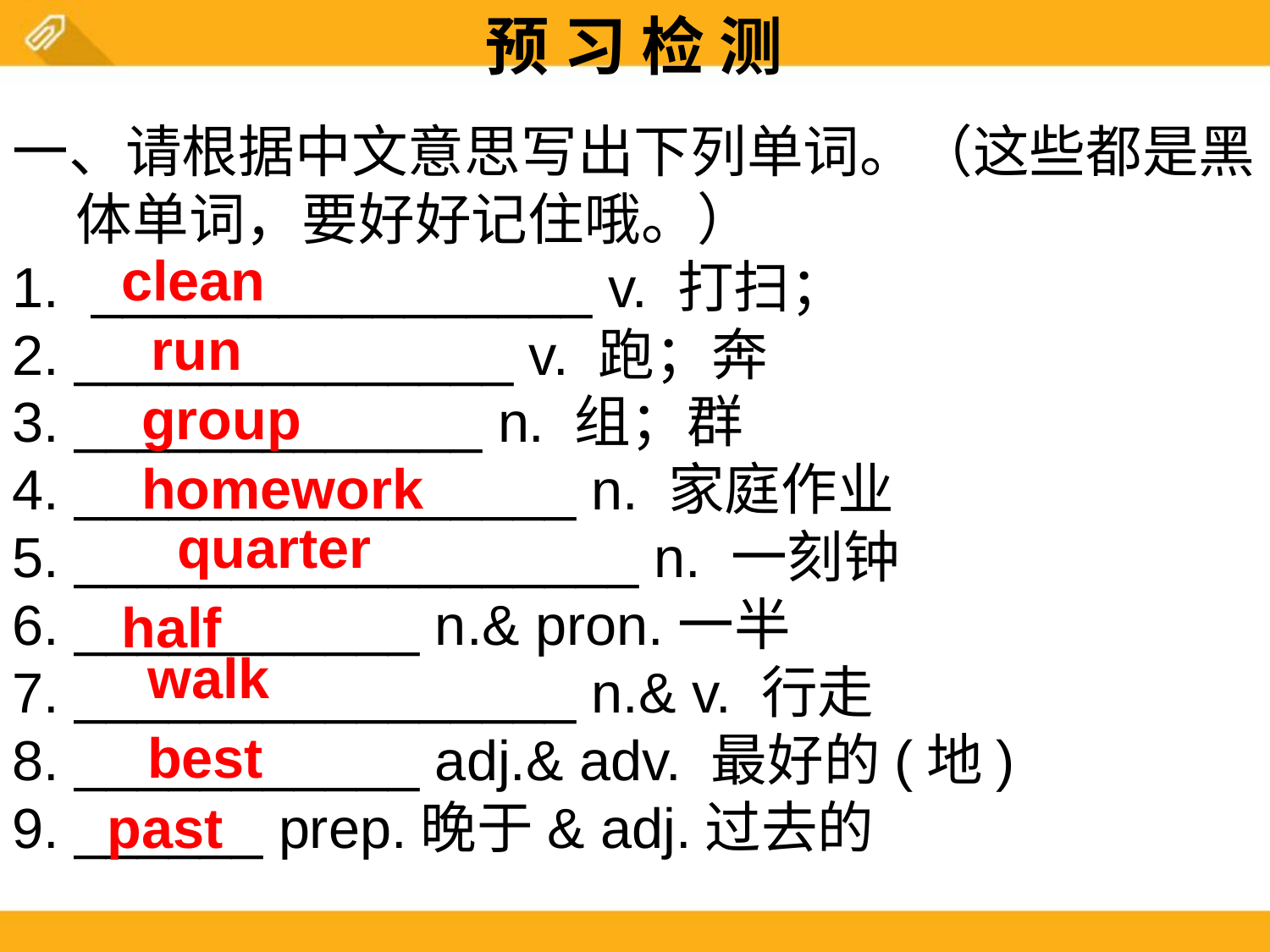

预 习 检 测
一、请根据中文意思写出下列单词。（这些都是黑体单词，要好好记住哦。）
 ________________ v. 打扫；
2. ______________ v. 跑；奔
3. _____________ n. 组；群
4. ________________ n. 家庭作业
5. __________________ n. 一刻钟
6. ___________ n.& pron.一半
7. ________________ n.& v. 行走
8. ___________ adj.& adv. 最好的(地)
9. ______ prep.晚于& adj.过去的
clean
run
group
homework
quarter
half
walk
best
past